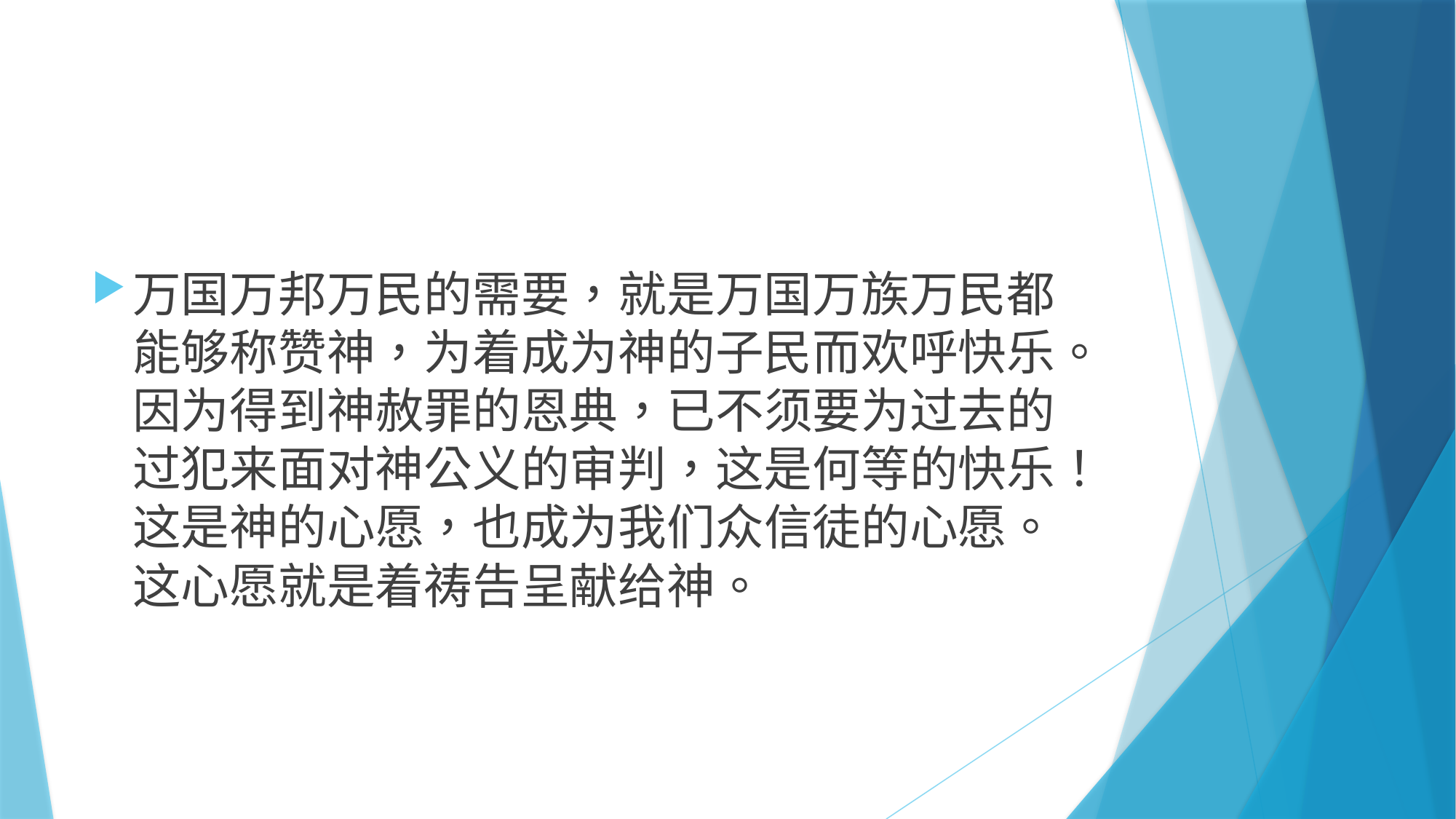

#
万国万邦万民的需要，就是万国万族万民都能够称赞神，为着成为神的子民而欢呼快乐。因为得到神赦罪的恩典，已不须要为过去的过犯来面对神公义的审判，这是何等的快乐！这是神的心愿，也成为我们众信徒的心愿。这心愿就是着祷告呈献给神。